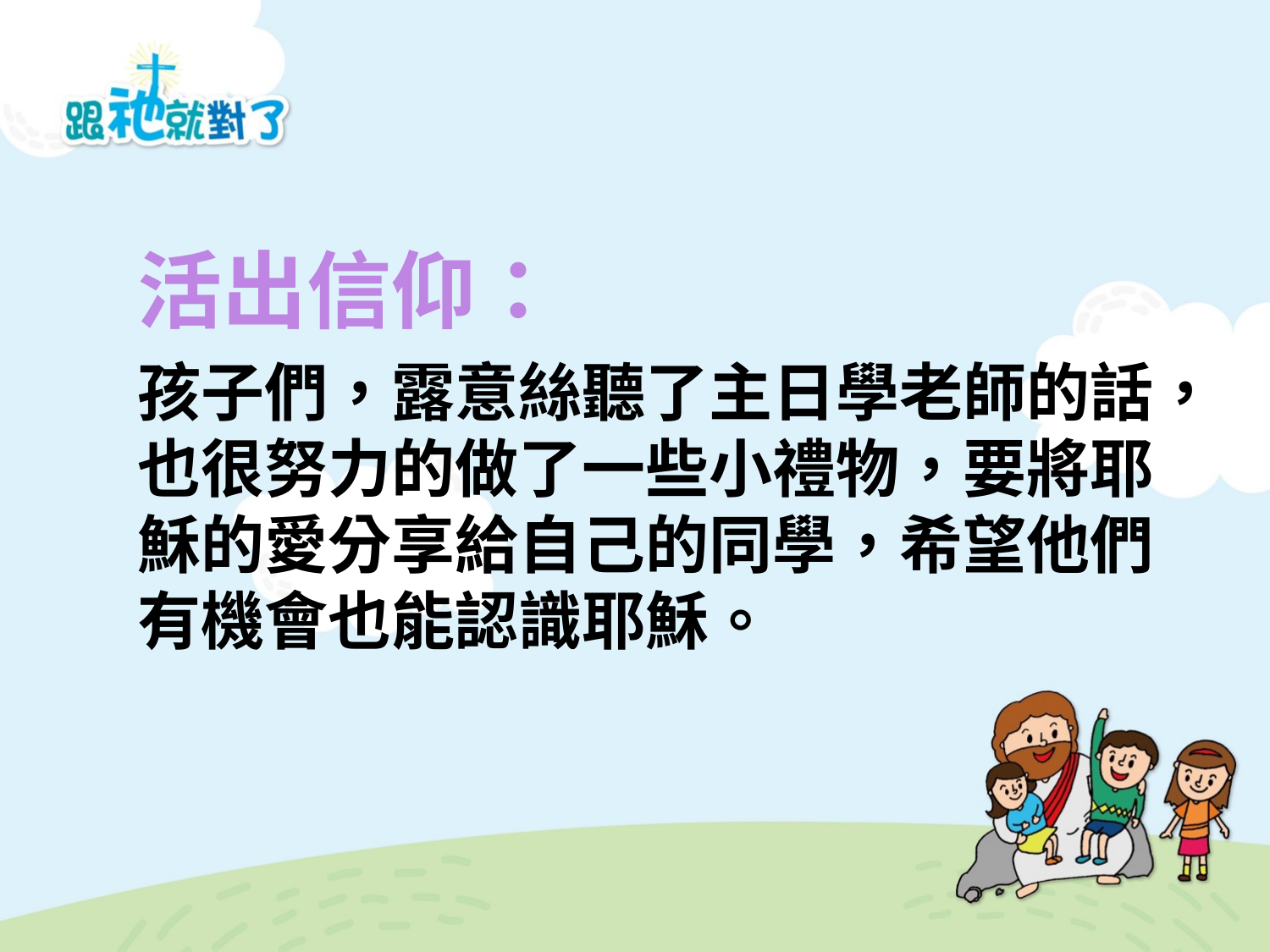

活出信仰：
孩子們，露意絲聽了主日學老師的話，也很努力的做了一些小禮物，要將耶穌的愛分享給自己的同學，希望他們有機會也能認識耶穌。